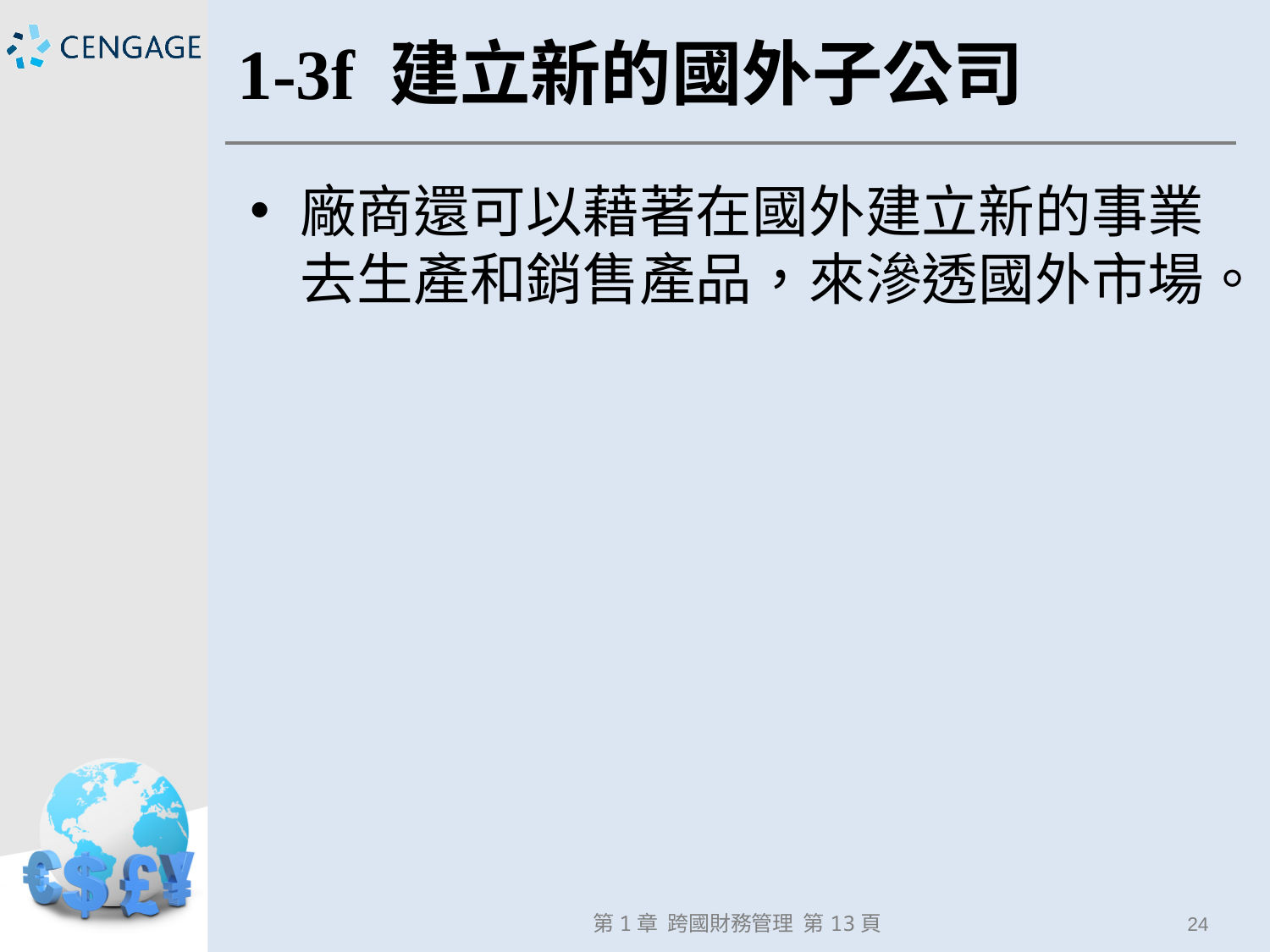

# 1-3f 建立新的國外子公司
廠商還可以藉著在國外建立新的事業去生產和銷售產品，來滲透國外市場。
第1章  跨國財務管理  第13頁
24